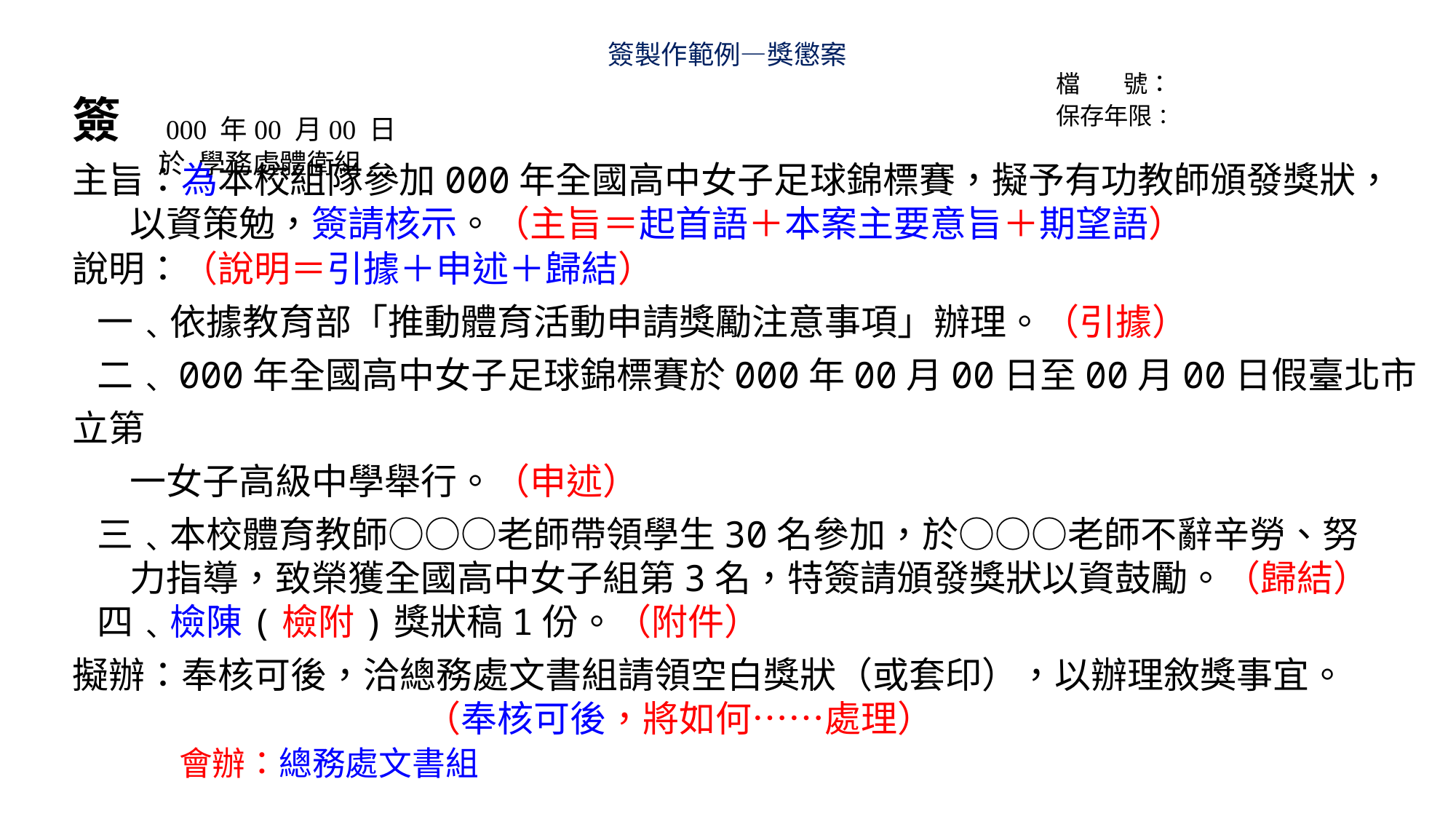

# 簽製作範例—獎懲案
檔        號：
保存年限：
簽
主旨：為本校組隊參加000年全國高中女子足球錦標賽，擬予有功教師頒發獎狀，
      以資策勉，簽請核示。（主旨＝起首語＋本案主要意旨＋期望語）
說明：（說明＝引據＋申述＋歸結）
  一﹑依據教育部「推動體育活動申請獎勵注意事項」辦理。（引據）
  二﹑000年全國高中女子足球錦標賽於000年00月00日至00月00日假臺北市立第
      一女子高級中學舉行。（申述）
  三﹑本校體育教師○○○老師帶領學生30名參加，於○○○老師不辭辛勞、努
      力指導，致榮獲全國高中女子組第3名，特簽請頒發獎狀以資鼓勵。（歸結）
  四﹑檢陳(檢附)獎狀稿1份。（附件）
擬辦：奉核可後，洽總務處文書組請領空白獎狀（或套印），以辦理敘獎事宜。
                                          （奉核可後，將如何……處理）
            會辦：總務處文書組
000 年00 月00 日
 於  學務處體衛組